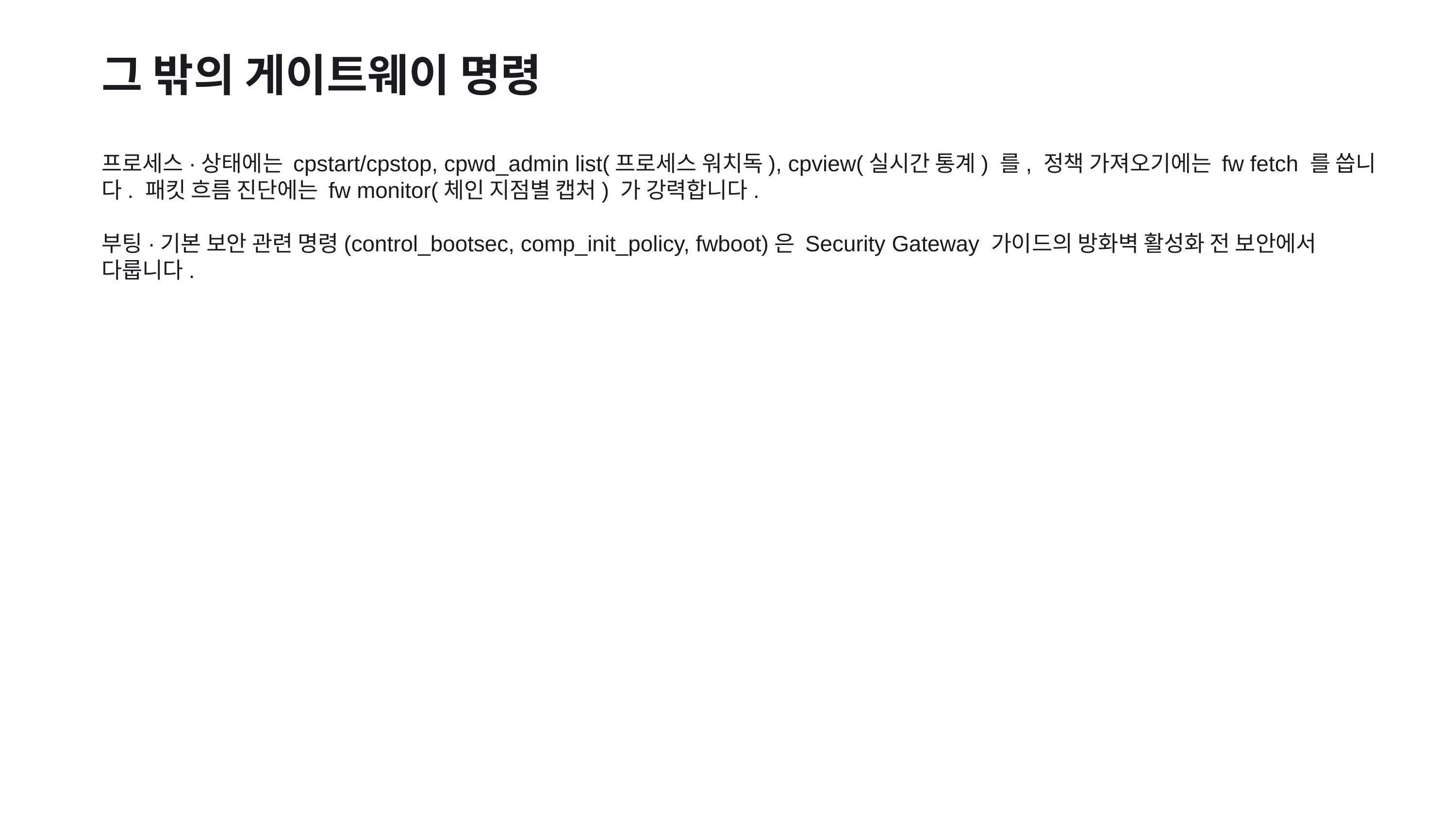

그 밖의 게이트웨이 명령
프로세스·상태에는 cpstart/cpstop, cpwd_admin list(프로세스 워치독), cpview(실시간 통계) 를, 정책 가져오기에는 fw fetch 를 씁니다. 패킷 흐름 진단에는 fw monitor(체인 지점별 캡처) 가 강력합니다.

부팅·기본 보안 관련 명령(control_bootsec, comp_init_policy, fwboot)은 Security Gateway 가이드의 방화벽 활성화 전 보안에서 다룹니다.